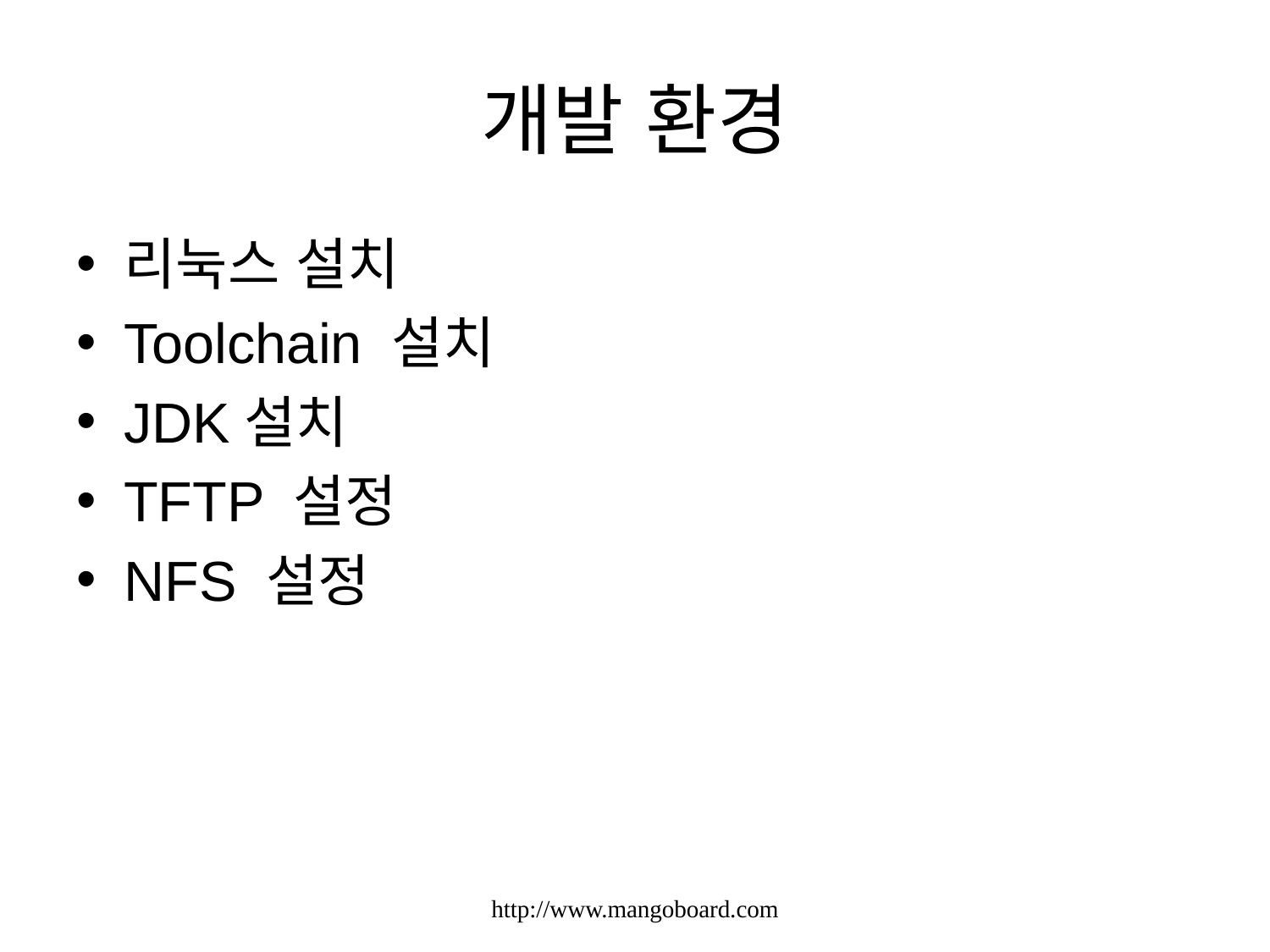

# 개발 환경
리눅스 설치
Toolchain 설치
JDK설치
TFTP 설정
NFS 설정

http://www.mangoboard.com